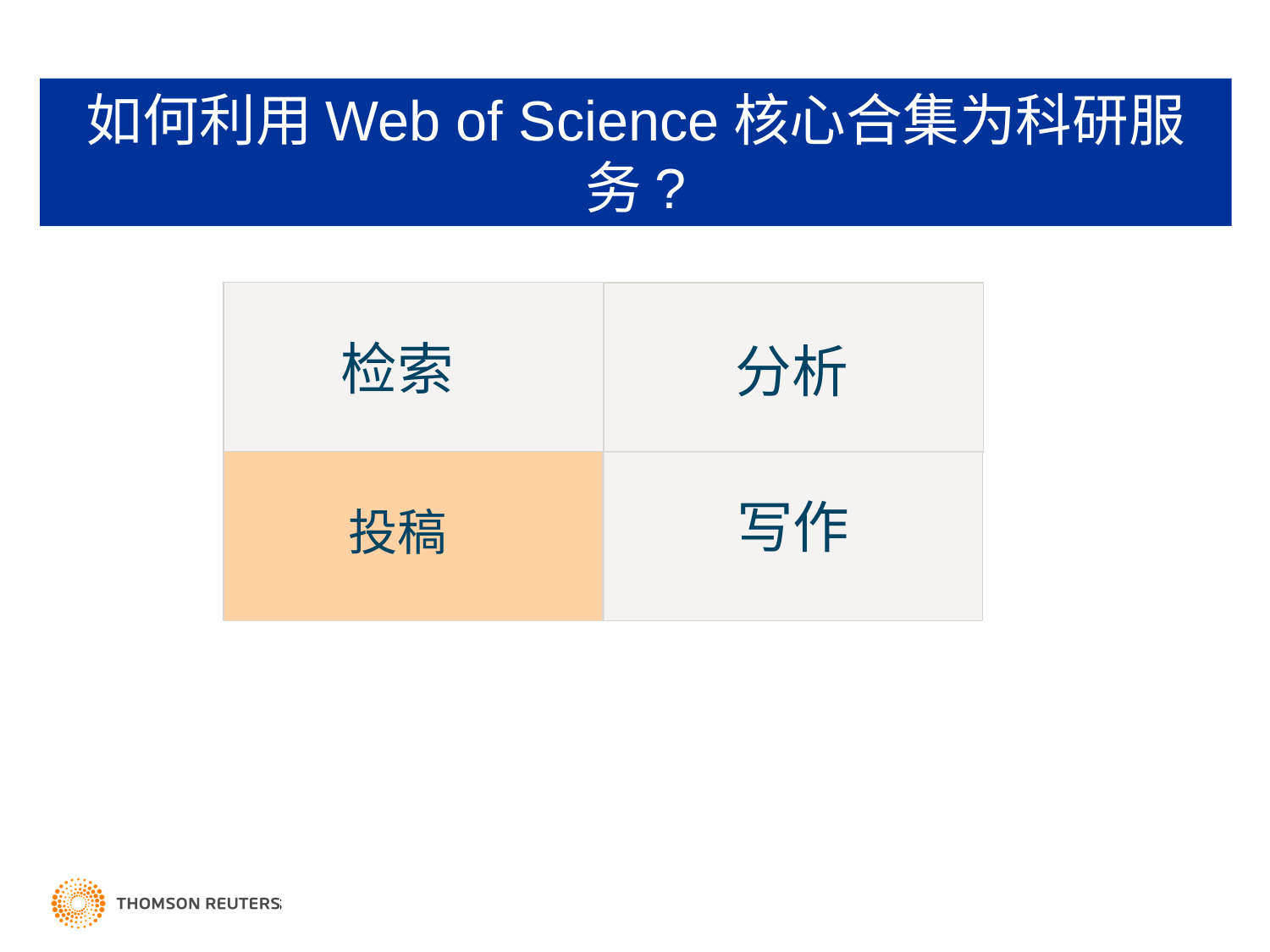

如何利用Web of Science核心合集为科研服务?

检索
分析

写作
投稿